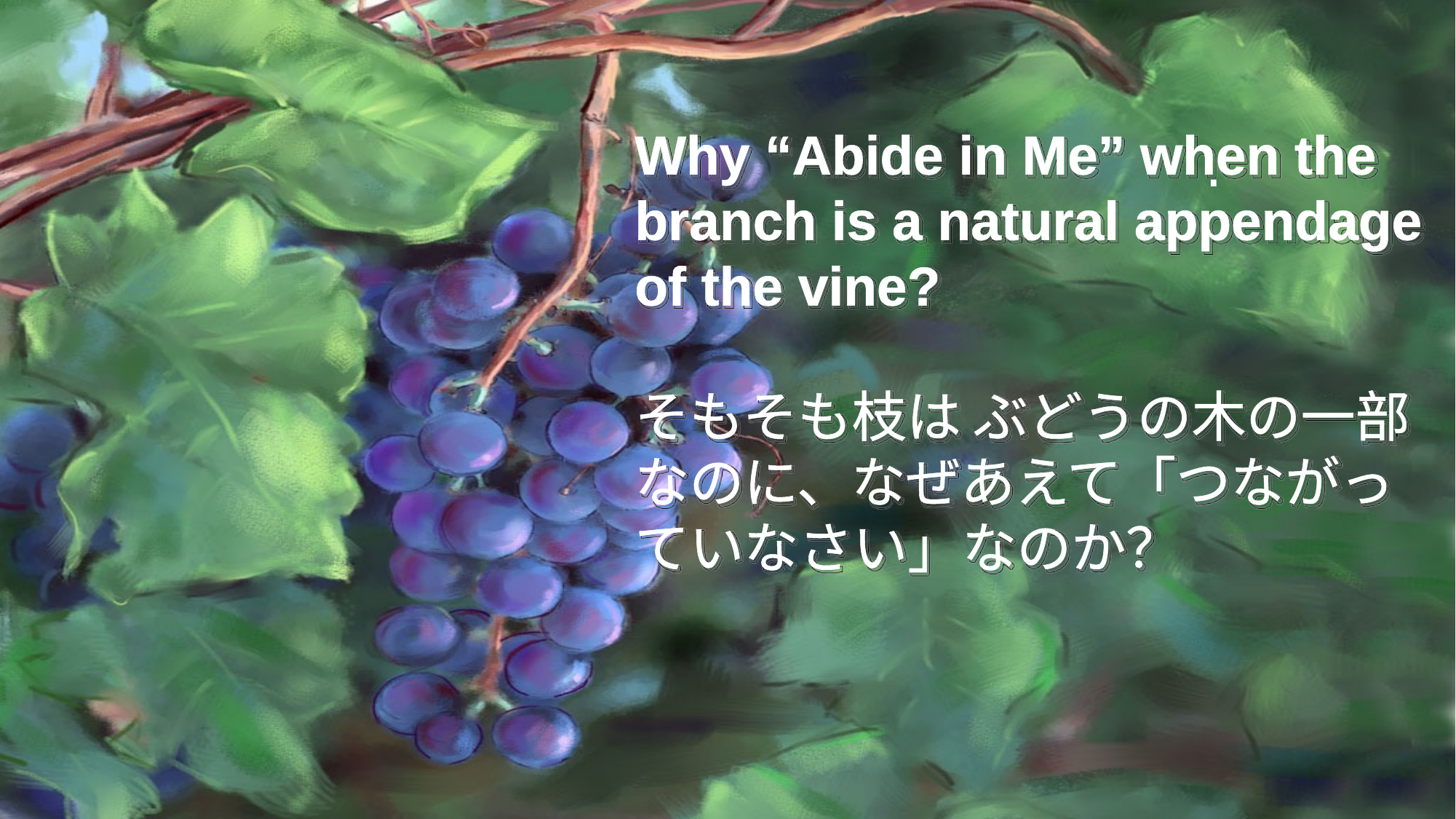

Why “Abide in Me” when the branch is a natural appendage of the vine?

そもそも枝は ぶどうの木の一部なのに、なぜあえて「つながっていなさい」なのか？

.